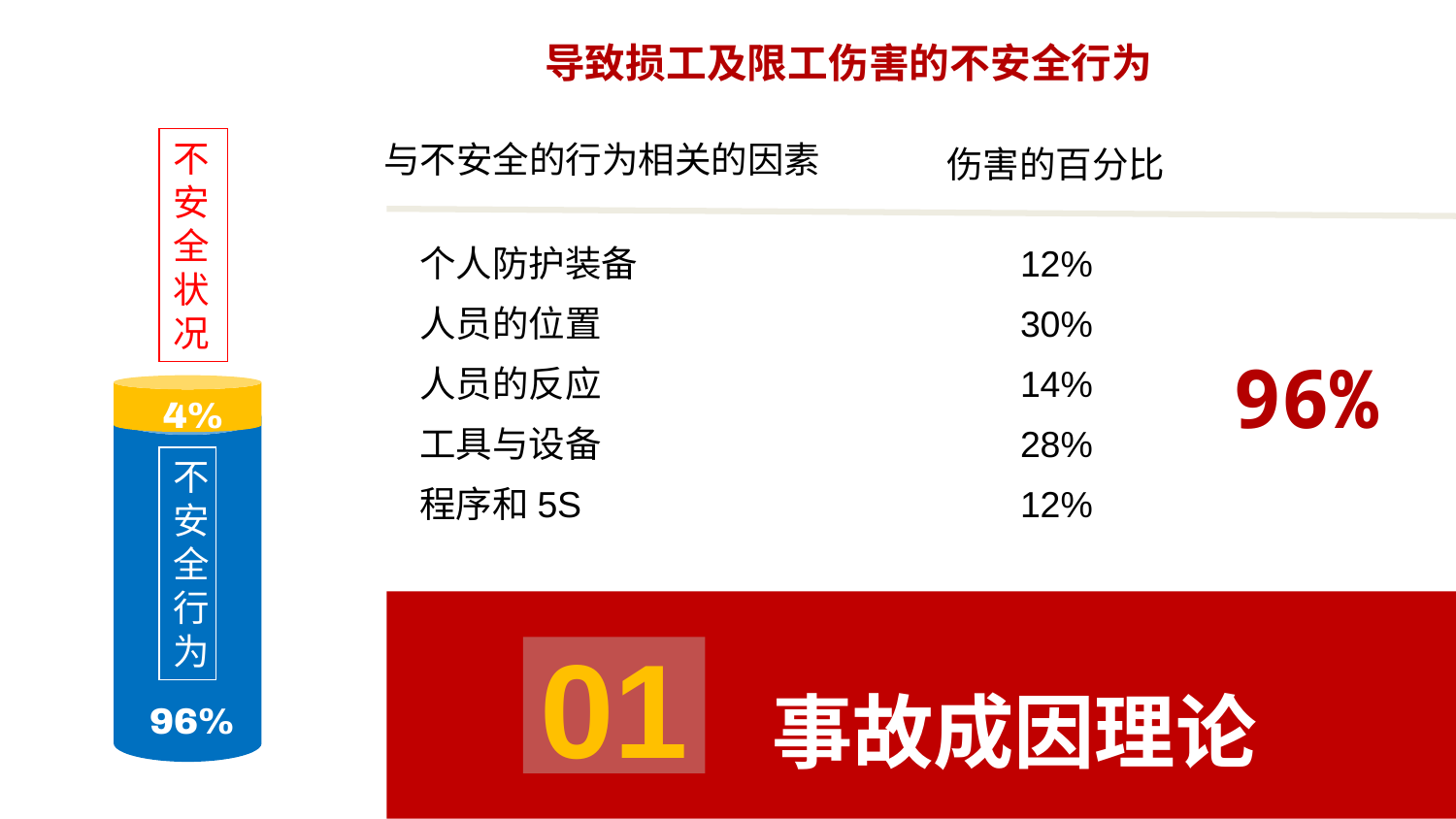

导致损工及限工伤害的不安全行为
不安全状况
       与不安全的行为相关的因素
伤害的百分比

个人防护装备
人员的位置
人员的反应
工具与设备
程序和5S
12%
30%
14%
28%
12%
96%

4%

不安全行为
         事故成因理论
01
96%